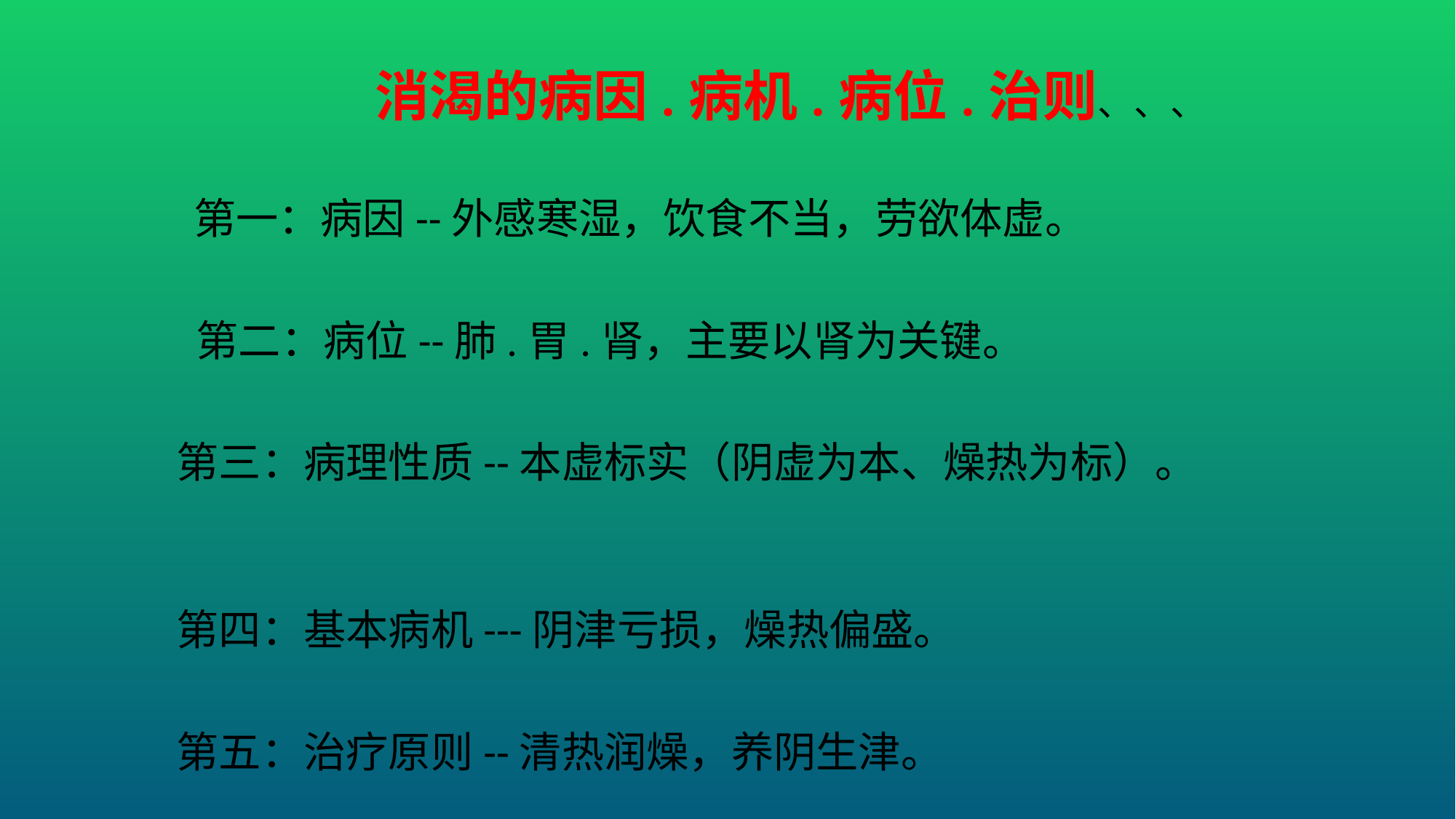

消渴的病因.病机.病位.治则、、、

 第一：病因--外感寒湿，饮食不当，劳欲体虚。

 第二：病位--肺.胃.肾，主要以肾为关键。

第三：病理性质--本虚标实（阴虚为本、燥热为标）。

第四：基本病机---阴津亏损，燥热偏盛。

第五：治疗原则--清热润燥，养阴生津。